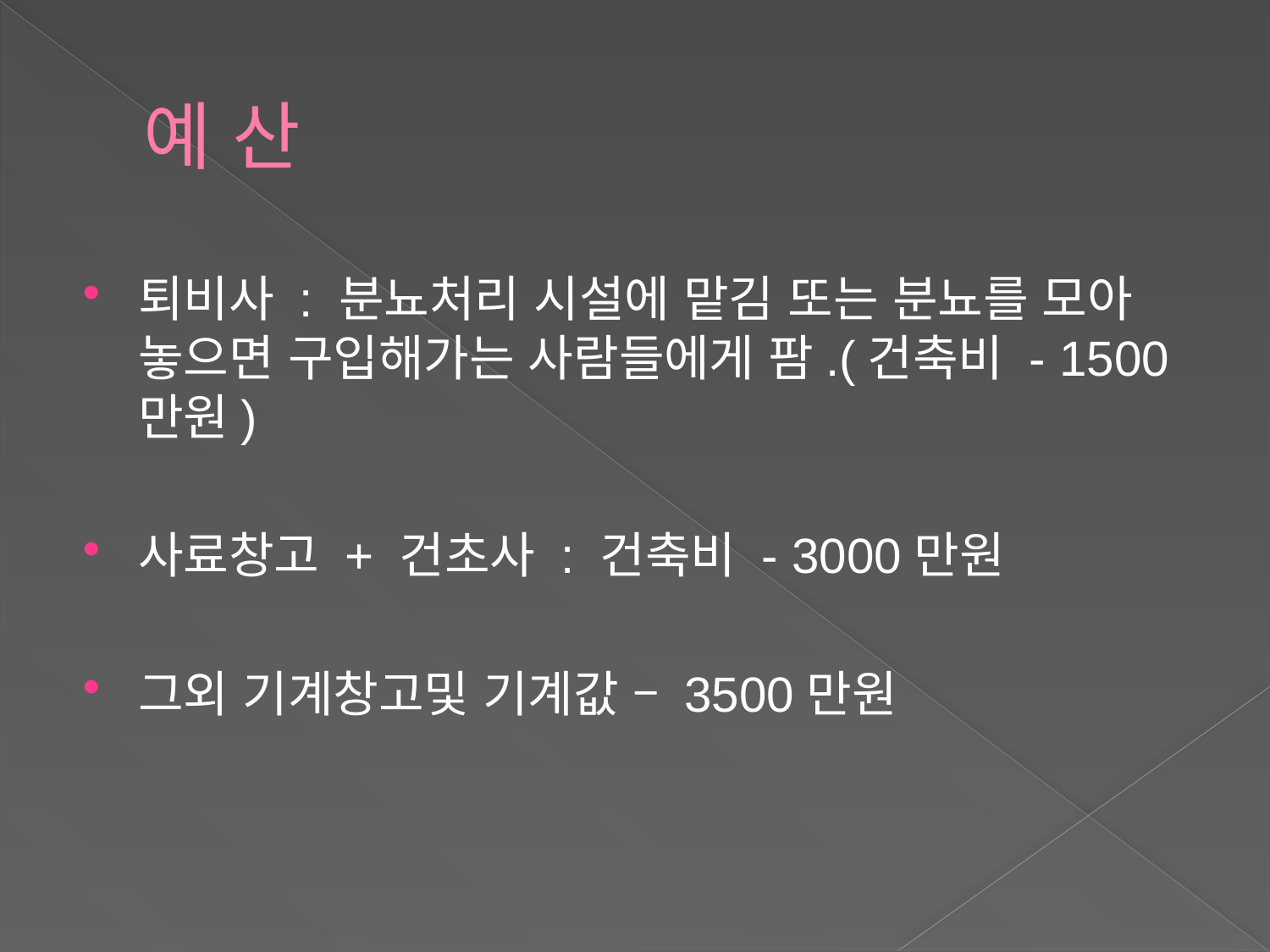

# 예 산
퇴비사 : 분뇨처리 시설에 맡김 또는 분뇨를 모아 놓으면 구입해가는 사람들에게 팜.(건축비 - 1500만원)

사료창고 + 건초사 : 건축비 - 3000만원

그외 기계창고및 기계값 – 3500만원